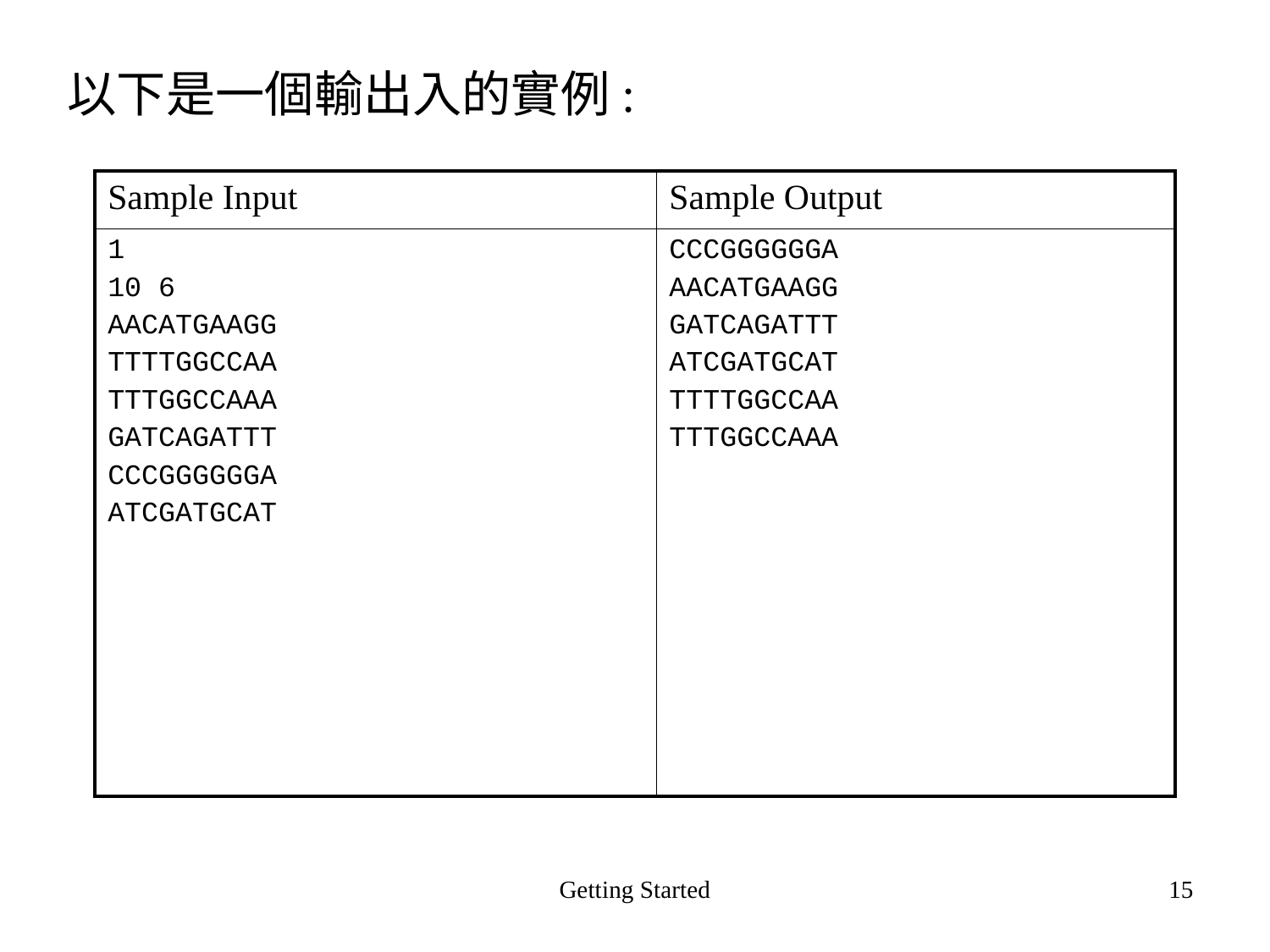

以下是一個輸出入的實例:
| Sample Input | Sample Output |
| --- | --- |
| 1 10 6 AACATGAAGG TTTTGGCCAA TTTGGCCAAA GATCAGATTT CCCGGGGGGA ATCGATGCAT | CCCGGGGGGA AACATGAAGG GATCAGATTT ATCGATGCAT TTTTGGCCAA TTTGGCCAAA |
Getting Started
15